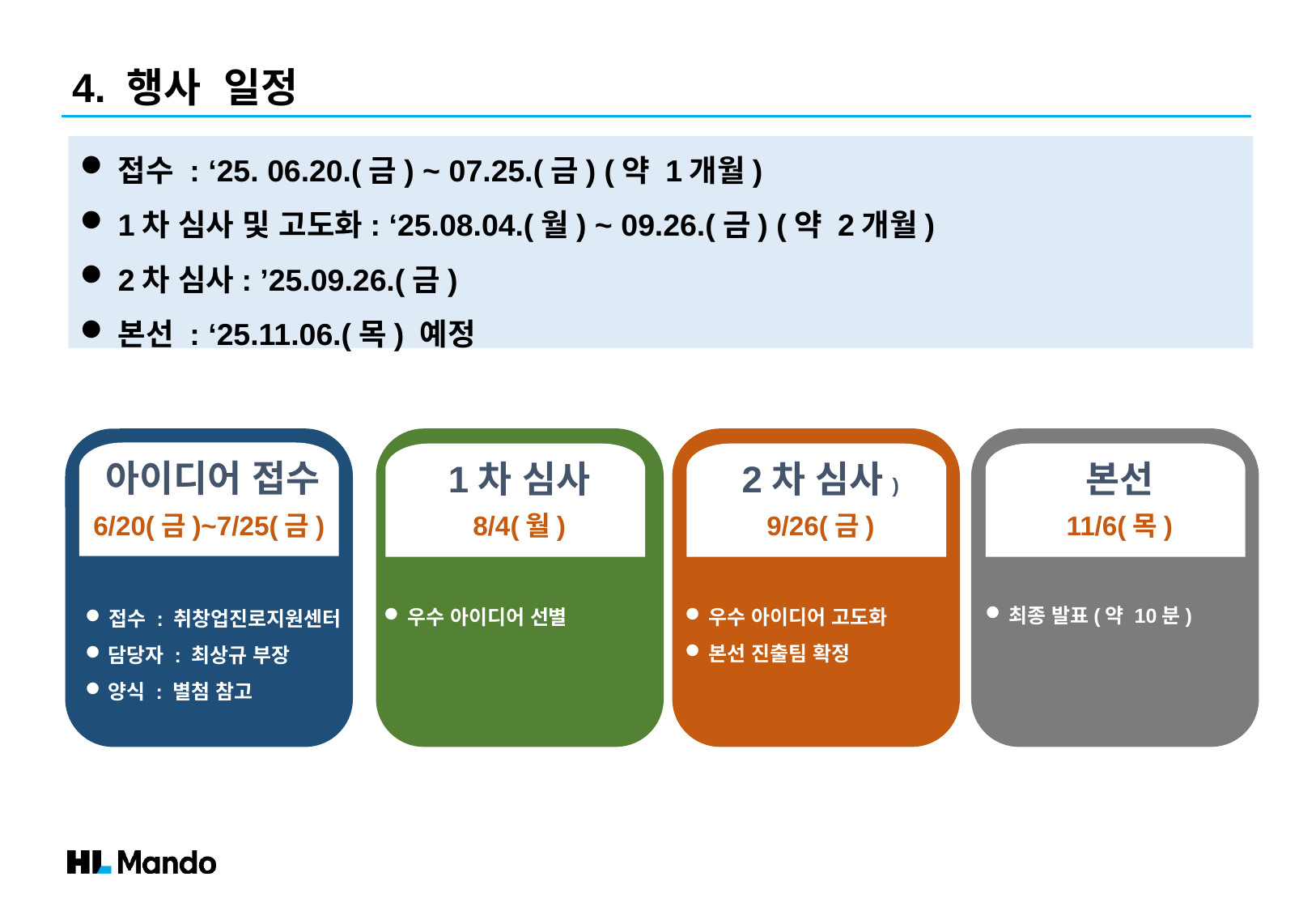

4. 행사  일정
접수 : ‘25. 06.20.(금) ~ 07.25.(금) (약 1개월)
1차 심사 및 고도화: ‘25.08.04.(월) ~ 09.26.(금) (약 2개월)
2차 심사: ’25.09.26.(금)
본선 : ‘25.11.06.(목) 예정

아이디어 접수
1차 심사
2차 심사)
본선
6/20(금)~7/25(금)
8/4(월)
9/26(금)
11/6(목)
최종 발표(약 10분)
우수 아이디어 선별
우수 아이디어 고도화
본선 진출팀 확정
접수 : 취창업진로지원센터
담당자 : 최상규 부장
양식 : 별첨 참고